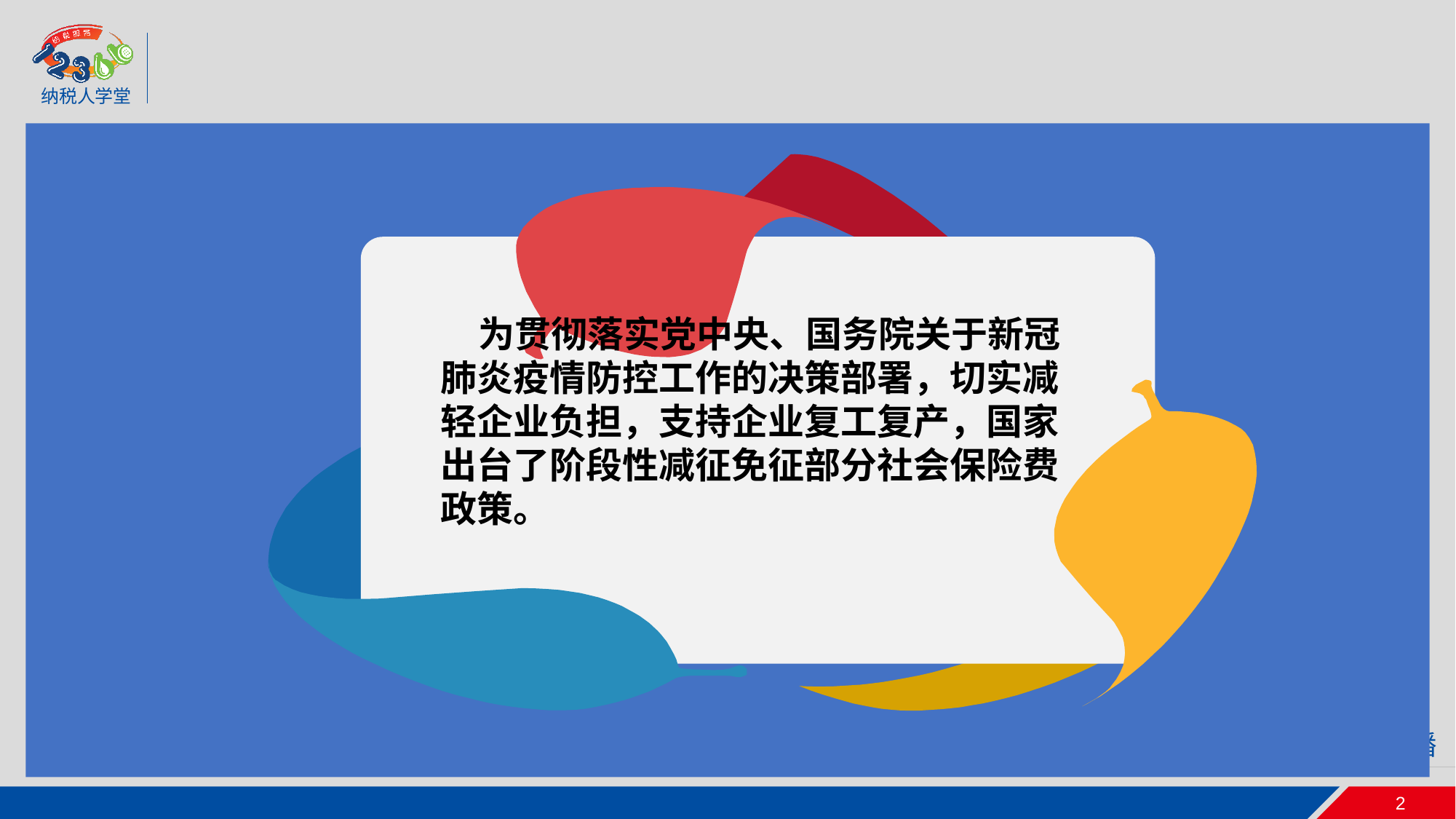

为贯彻落实党中央、国务院关于新冠肺炎疫情防控工作的决策部署，切实减轻企业负担，支持企业复工复产，国家出台了阶段性减征免征部分社会保险费政策。